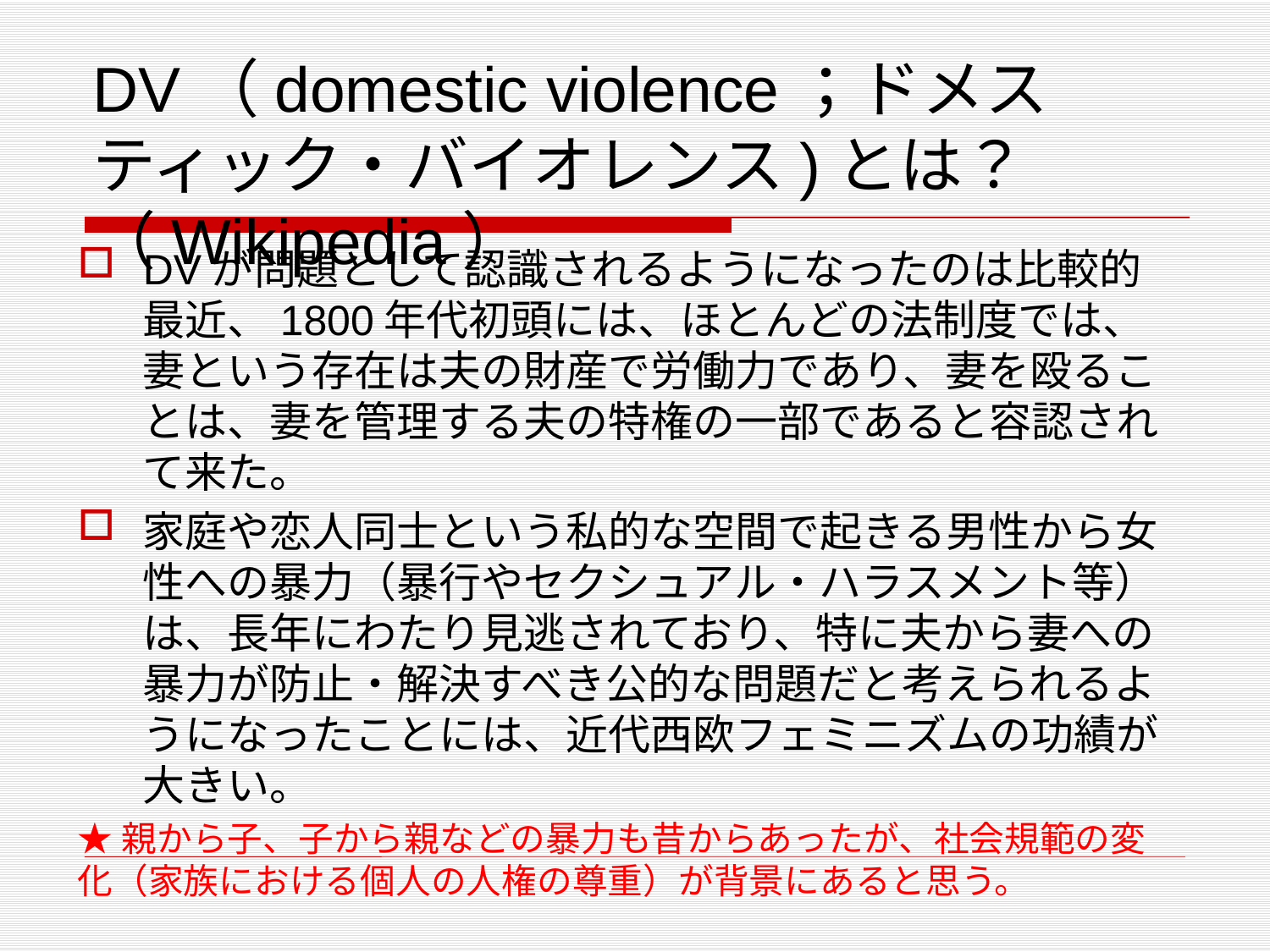

# DV（domestic violence；ドメスティック・バイオレンス)とは？（Wikipedia）
DVが問題として認識されるようになったのは比較的最近、1800年代初頭には、ほとんどの法制度では、妻という存在は夫の財産で労働力であり、妻を殴ることは、妻を管理する夫の特権の一部であると容認されて来た。
家庭や恋人同士という私的な空間で起きる男性から女性への暴力（暴行やセクシュアル・ハラスメント等）は、長年にわたり見逃されており、特に夫から妻への暴力が防止・解決すべき公的な問題だと考えられるようになったことには、近代西欧フェミニズムの功績が大きい。
★親から子、子から親などの暴力も昔からあったが、社会規範の変化（家族における個人の人権の尊重）が背景にあると思う。